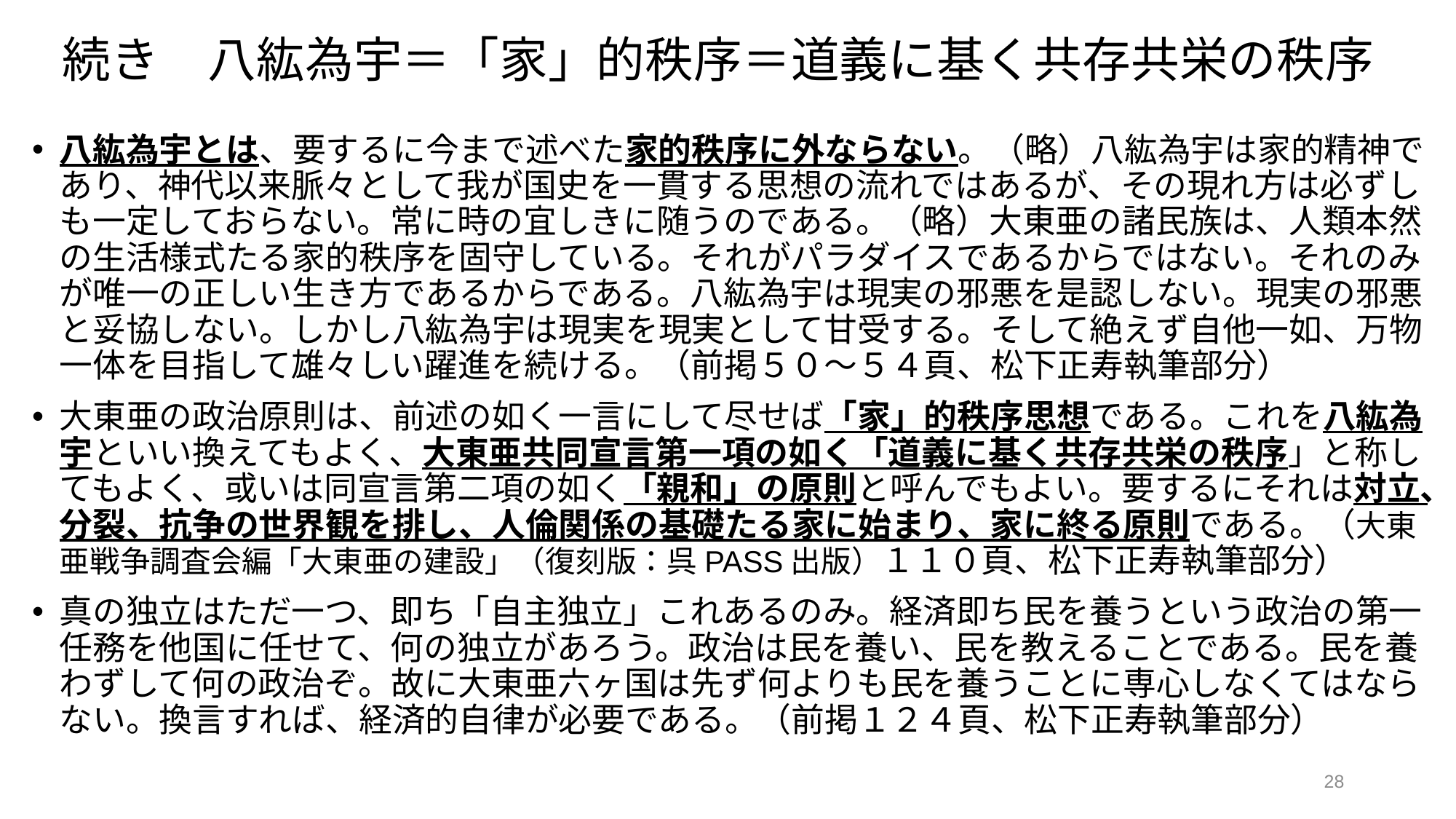

# 続き　八紘為宇＝「家」的秩序＝道義に基く共存共栄の秩序
八紘為宇とは、要するに今まで述べた家的秩序に外ならない。（略）八紘為宇は家的精神であり、神代以来脈々として我が国史を一貫する思想の流れではあるが、その現れ方は必ずしも一定しておらない。常に時の宜しきに随うのである。（略）大東亜の諸民族は、人類本然の生活様式たる家的秩序を固守している。それがパラダイスであるからではない。それのみが唯一の正しい生き方であるからである。八紘為宇は現実の邪悪を是認しない。現実の邪悪と妥協しない。しかし八紘為宇は現実を現実として甘受する。そして絶えず自他一如、万物一体を目指して雄々しい躍進を続ける。（前掲５０～５４頁、松下正寿執筆部分）
大東亜の政治原則は、前述の如く一言にして尽せば「家」的秩序思想である。これを八紘為宇といい換えてもよく、大東亜共同宣言第一項の如く「道義に基く共存共栄の秩序」と称してもよく、或いは同宣言第二項の如く「親和」の原則と呼んでもよい。要するにそれは対立、分裂、抗争の世界観を排し、人倫関係の基礎たる家に始まり、家に終る原則である。（大東亜戦争調査会編「大東亜の建設」（復刻版：呉PASS出版）１１０頁、松下正寿執筆部分）
真の独立はただ一つ、即ち「自主独立」これあるのみ。経済即ち民を養うという政治の第一任務を他国に任せて、何の独立があろう。政治は民を養い、民を教えることである。民を養わずして何の政治ぞ。故に大東亜六ヶ国は先ず何よりも民を養うことに専心しなくてはならない。換言すれば、経済的自律が必要である。（前掲１２４頁、松下正寿執筆部分）

28